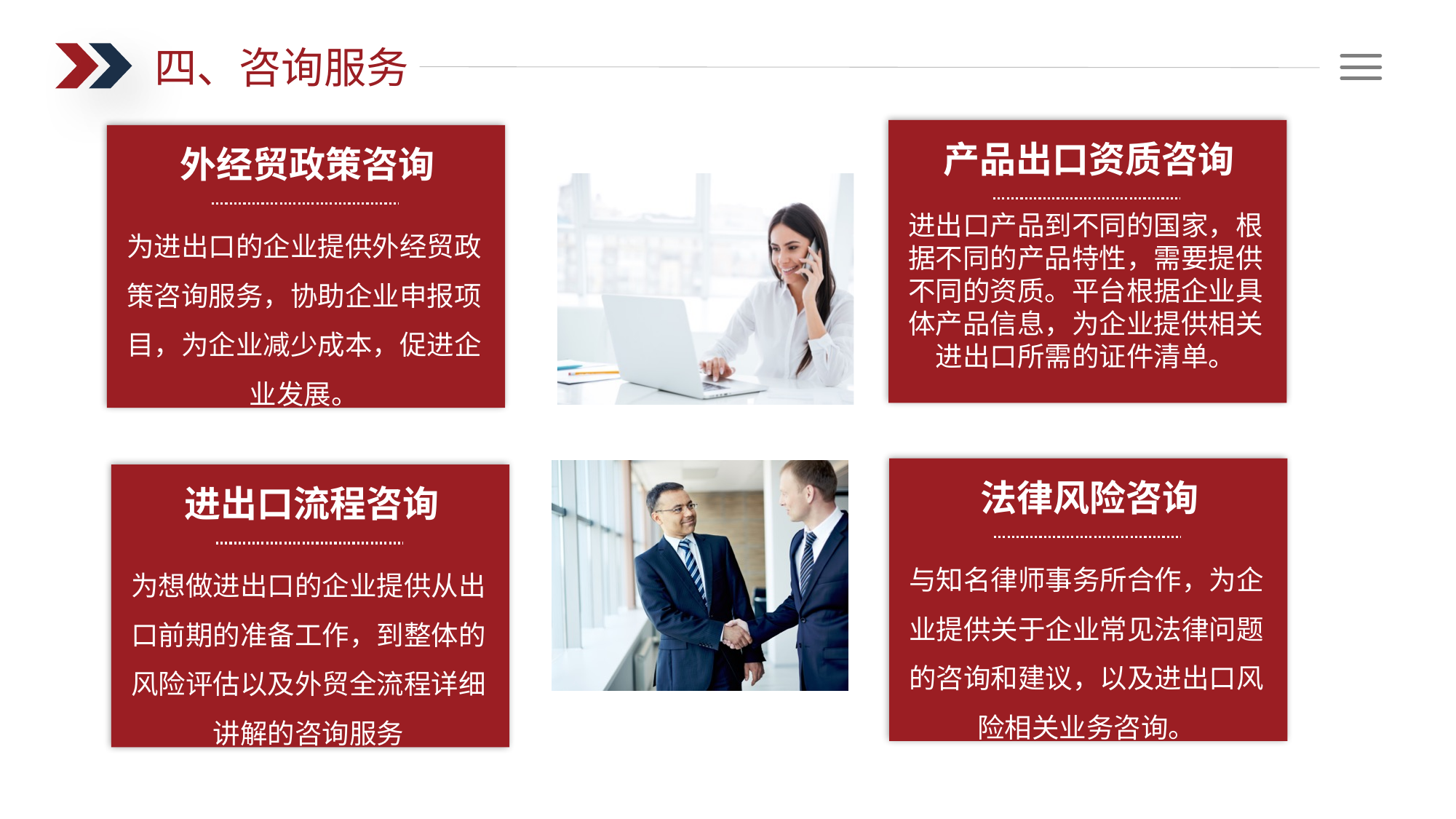

四、咨询服务

产品出口资质咨询

进出口产品到不同的国家，根据不同的产品特性，需要提供不同的资质。平台根据企业具体产品信息，为企业提供相关进出口所需的证件清单。

外经贸政策咨询

为进出口的企业提供外经贸政策咨询服务，协助企业申报项目，为企业减少成本，促进企业发展。

厉兵秣马
此处添加详细文本描述，建议与标题相关并符合整体语言风格，语言描述尽量

法律风险咨询

与知名律师事务所合作，为企业提供关于企业常见法律问题的咨询和建议，以及进出口风险相关业务咨询。

进出口流程咨询

为想做进出口的企业提供从出口前期的准备工作，到整体的风险评估以及外贸全流程详细讲解的咨询服务